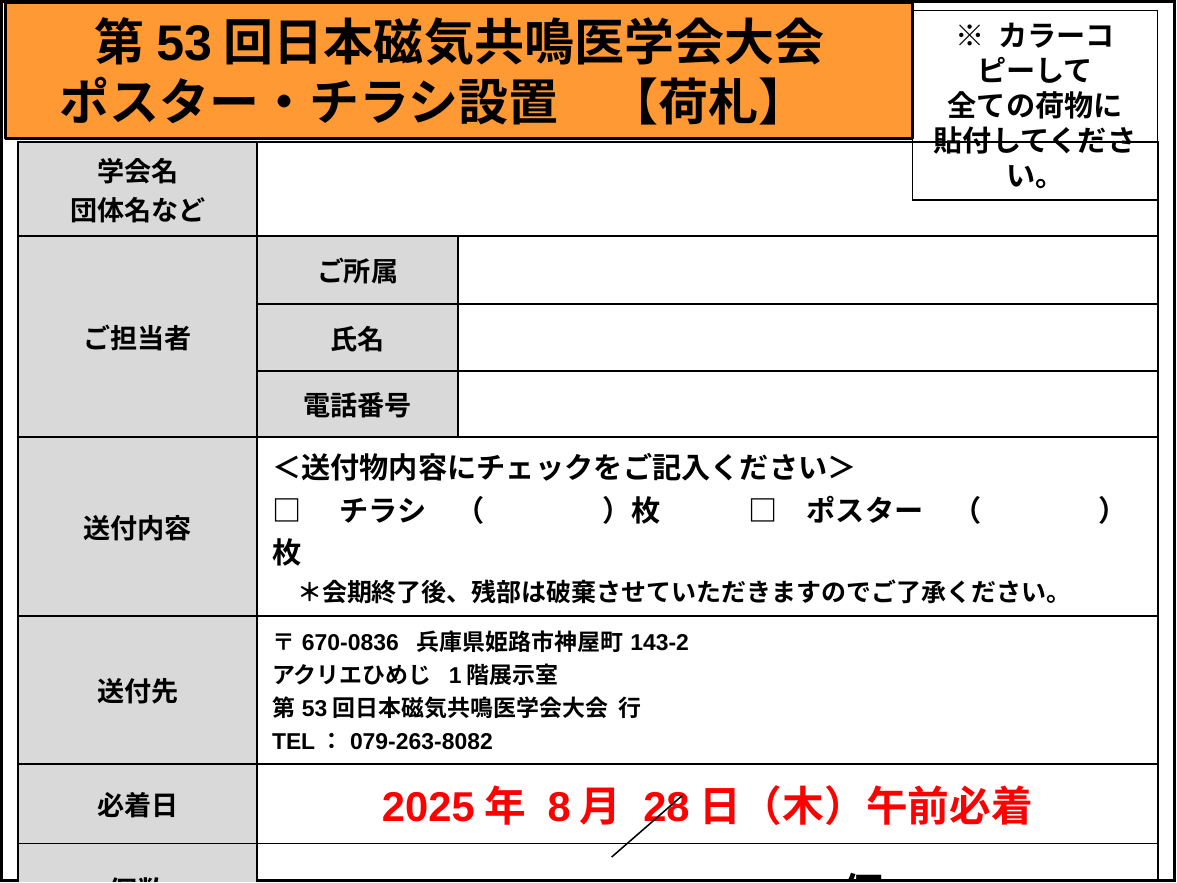

第53回日本磁気共鳴医学会大会
ポスター・チラシ設置　【荷札】
※ カラーコピーして
全ての荷物に
貼付してください。
| 学会名 団体名など |  |  |
| --- | --- | --- |
| ご担当者 | ご所属 |  |
|  | 氏名 |  |
|  | 電話番号 |  |
| 送付内容 | ＜送付物内容にチェックをご記入ください＞ □　チラシ　（　　　　）枚　　　□　ポスター　（　　　　）枚 　＊会期終了後、残部は破棄させていただきますのでご了承ください。 |  |
| 送付先 | 〒670-0836 兵庫県姫路市神屋町143-2 アクリエひめじ 1階展示室 第53回日本磁気共鳴医学会大会 行 TEL：079-263-8082 |  |
| 必着日 | 2025年 8月 28日（木）午前必着 |  |
| 個数 | 個 |  |